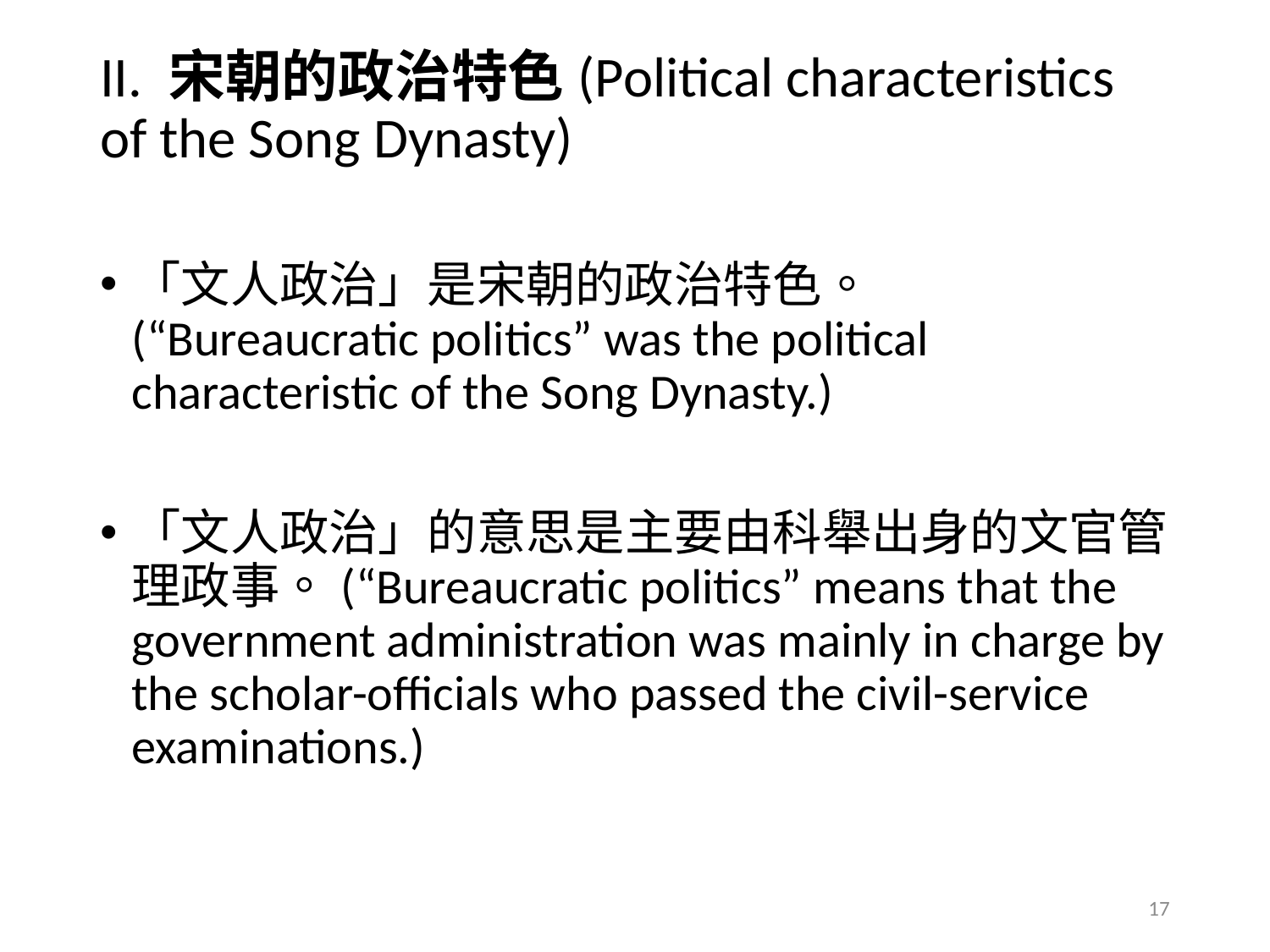

# II. 宋朝的政治特色(Political characteristics of the Song Dynasty)
「文人政治」是宋朝的政治特色。(“Bureaucratic politics” was the political characteristic of the Song Dynasty.)

「文人政治」的意思是主要由科舉出身的文官管理政事。(“Bureaucratic politics” means that the government administration was mainly in charge by the scholar-officials who passed the civil-service examinations.)

17